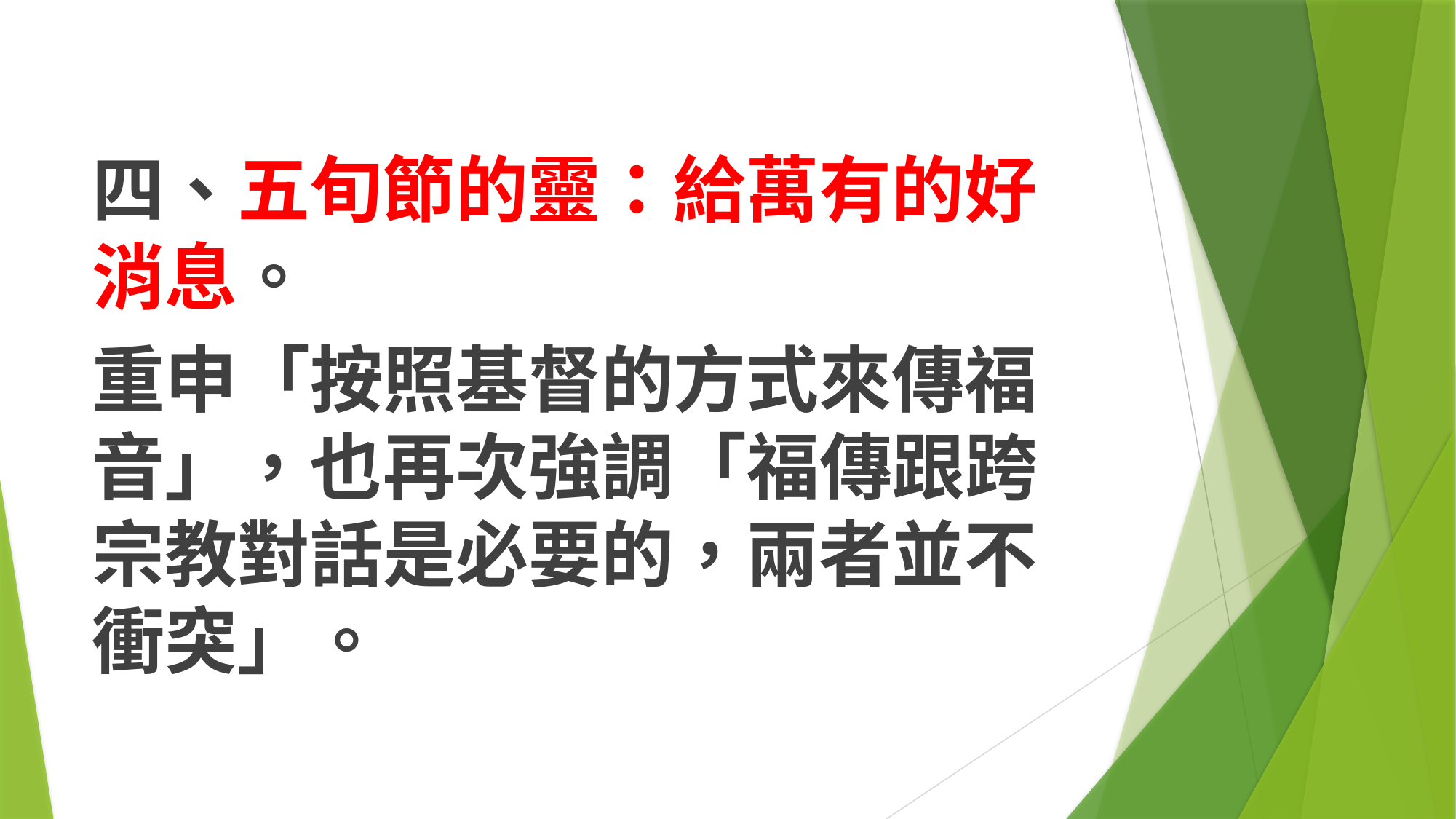

#
四、五旬節的靈：給萬有的好消息。
重申「按照基督的方式來傳福音」，也再次強調「福傳跟跨宗教對話是必要的，兩者並不衝突」。